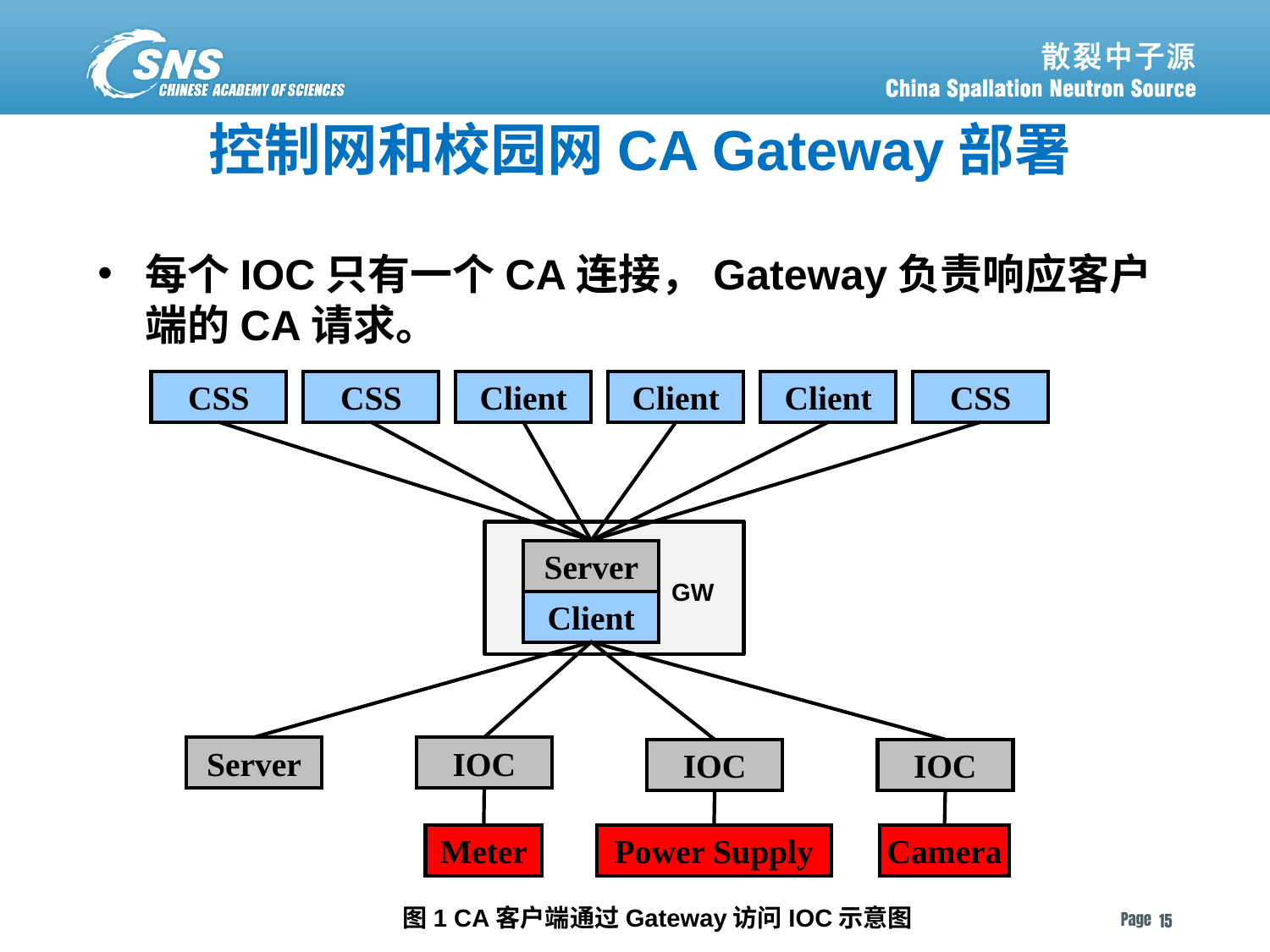

控制网和校园网CA Gateway部署
每个IOC只有一个CA连接，Gateway负责响应客户端的CA请求。
CSS
CSS
Client
Client
Client
CSS

Server
GW
Client
Server
IOC
IOC
IOC
Meter
Power Supply
Camera
图1 CA客户端通过Gateway访问IOC示意图
15